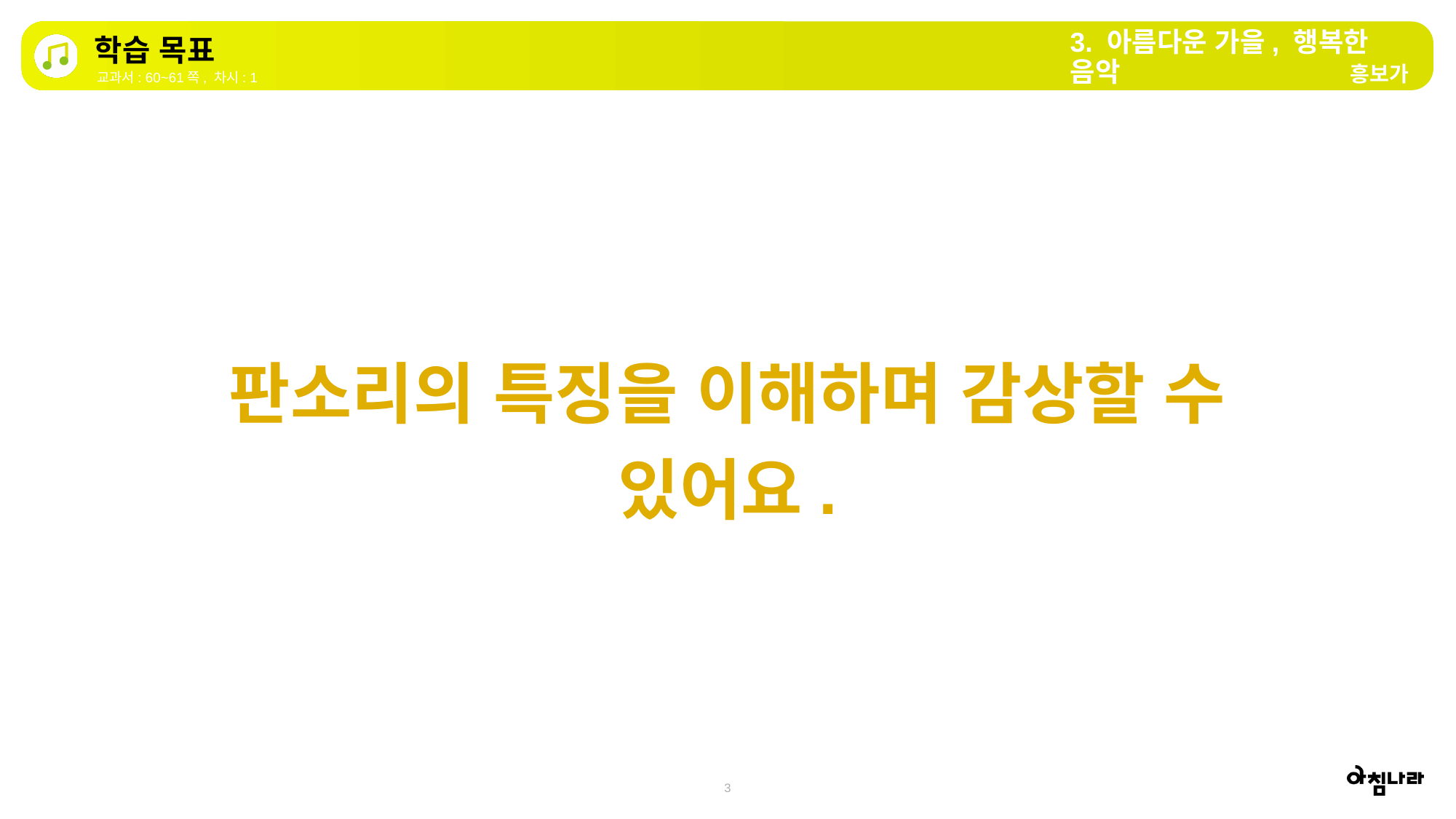

3. 아름다운 가을, 행복한 음악
학습 목표
흥보가
교과서: 60~61쪽, 차시: 1
판소리의 특징을 이해하며 감상할 수 있어요.
3